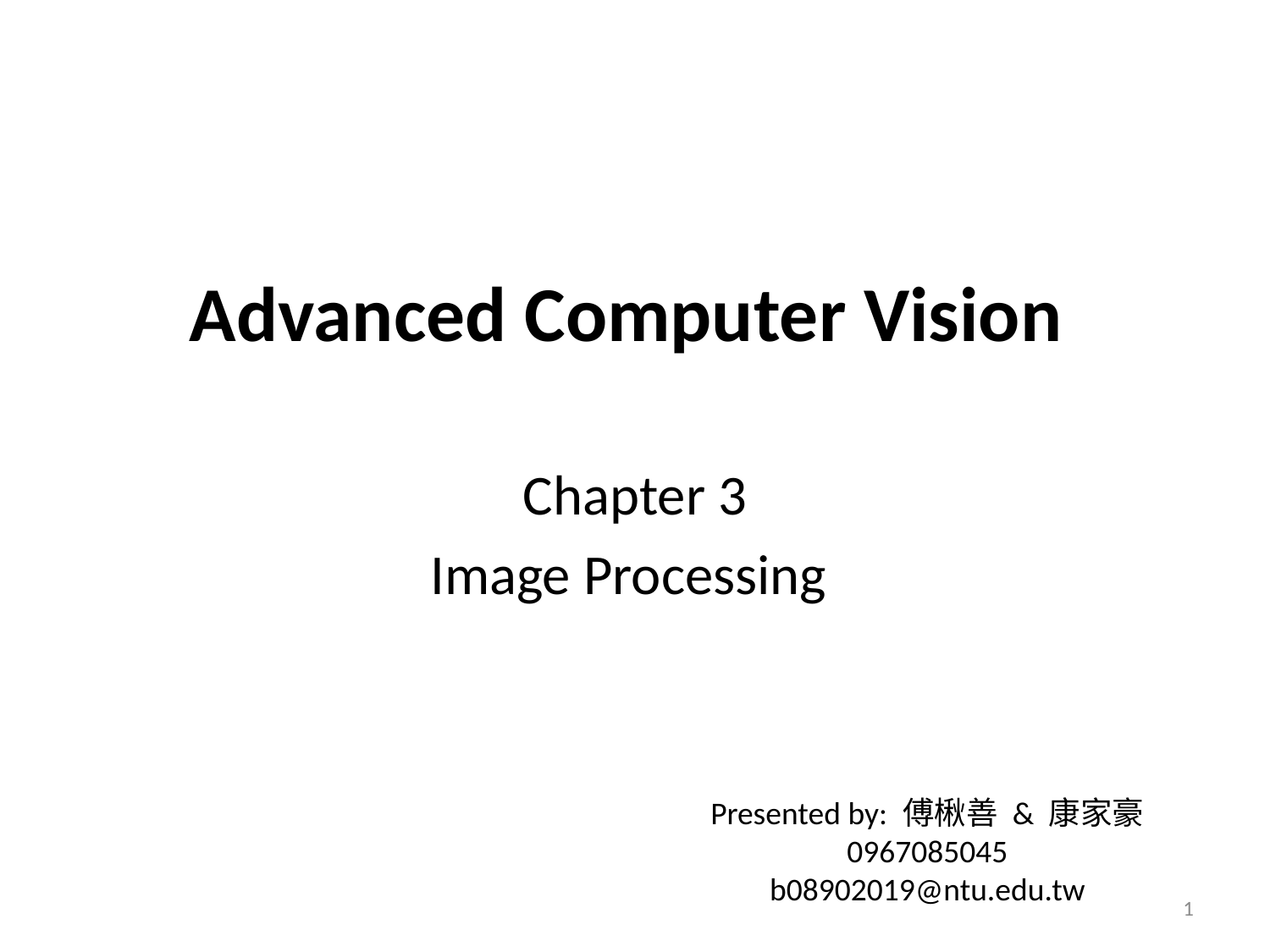

# Advanced Computer Vision
Chapter 3
Image Processing
Presented by: 傅楸善 & 康家豪
0967085045
b08902019@ntu.edu.tw
1